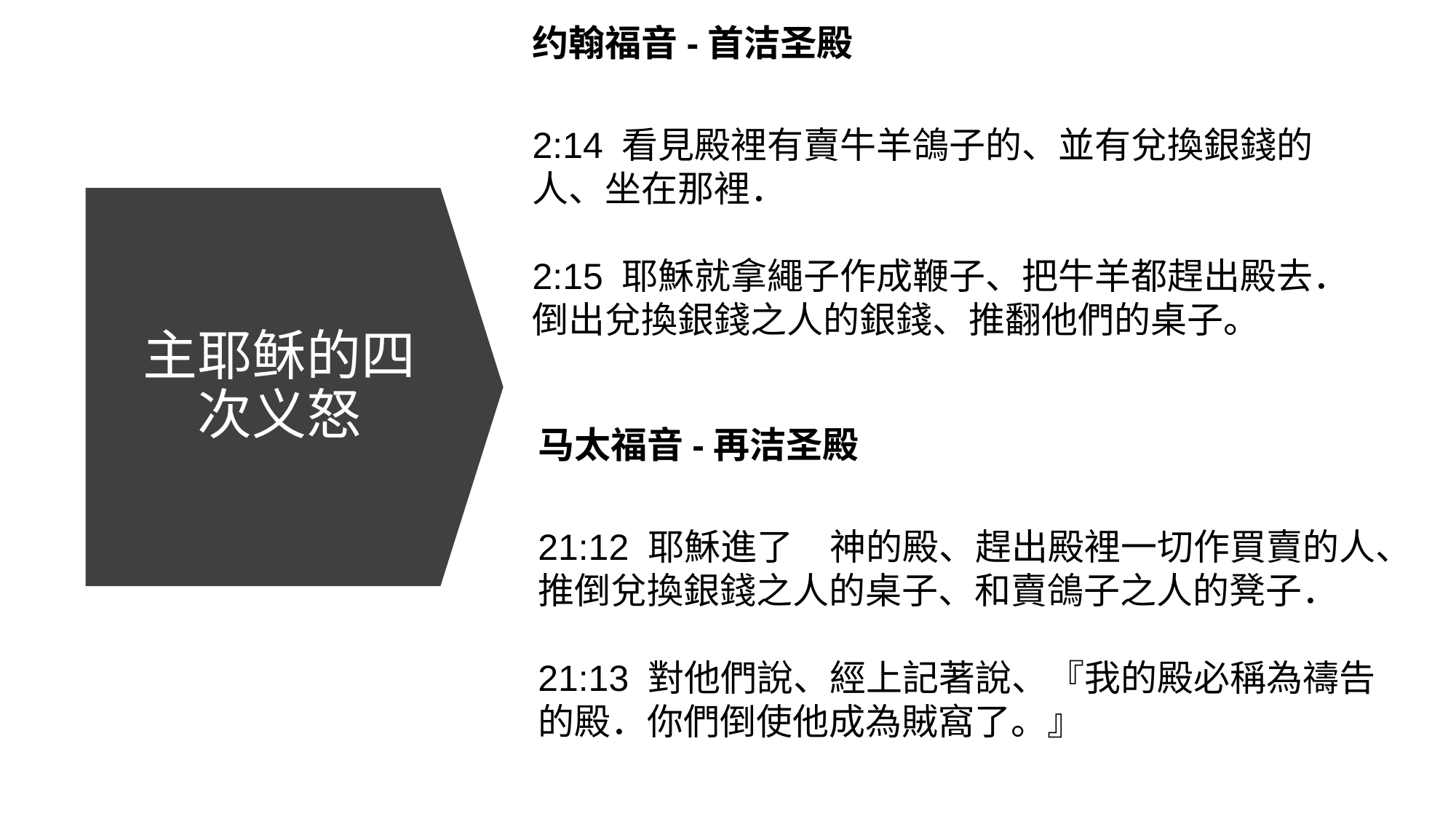

约翰福音-首洁圣殿

2:14 看見殿裡有賣牛羊鴿子的、並有兌換銀錢的人、坐在那裡．
2:15 耶穌就拿繩子作成鞭子、把牛羊都趕出殿去．倒出兌換銀錢之人的銀錢、推翻他們的桌子。

# 主耶稣的四次义怒
马太福音-再洁圣殿

21:12 耶穌進了　神的殿、趕出殿裡一切作買賣的人、推倒兌換銀錢之人的桌子、和賣鴿子之人的凳子．
21:13 對他們說、經上記著說、『我的殿必稱為禱告的殿．你們倒使他成為賊窩了。』